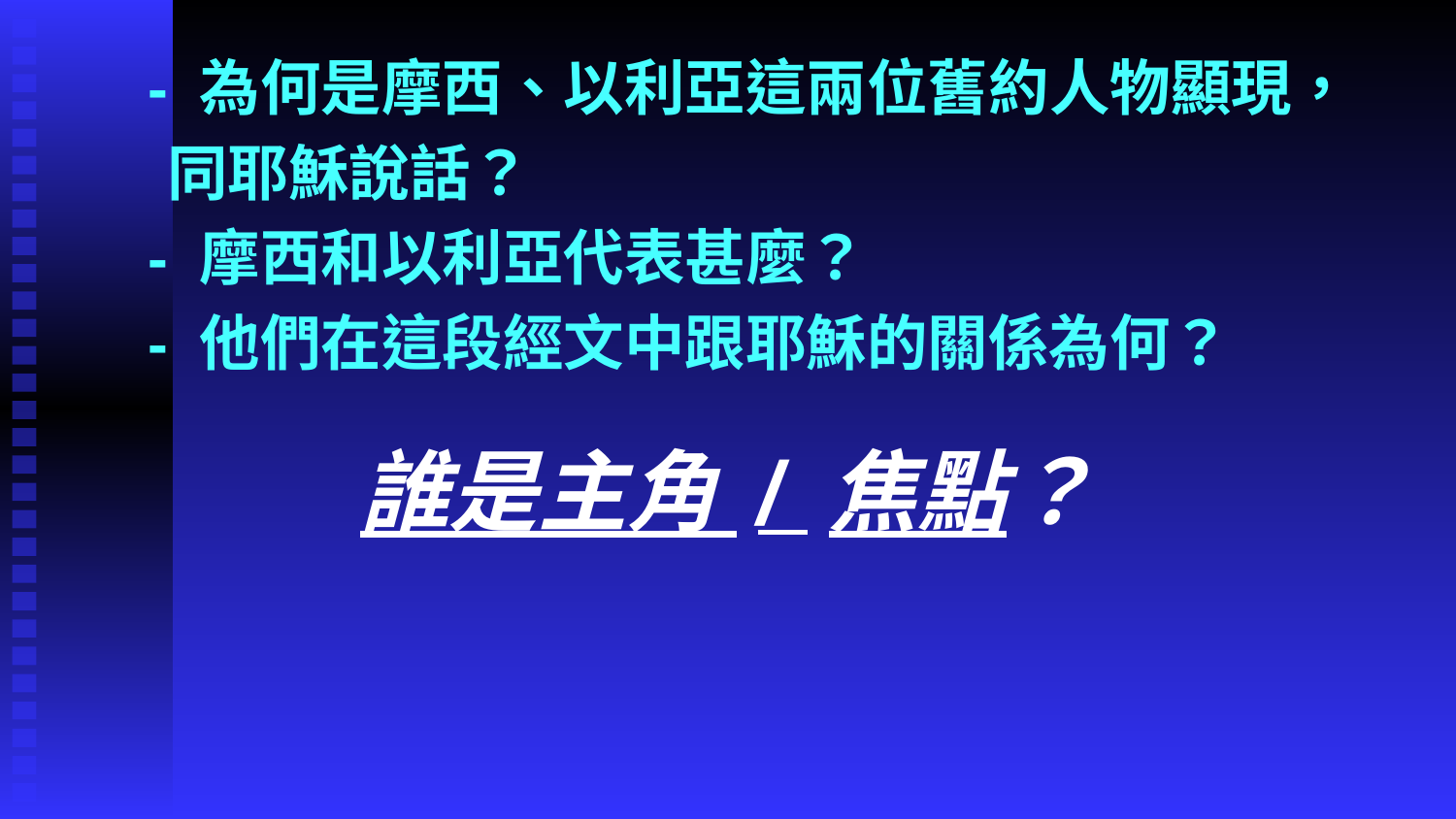

- 為何是摩西、以利亞這兩位舊約人物顯現，
          同耶穌說話？
        - 摩西和以利亞代表甚麼？
        - 他們在這段經文中跟耶穌的關係為何？

誰是主角 / 焦點？